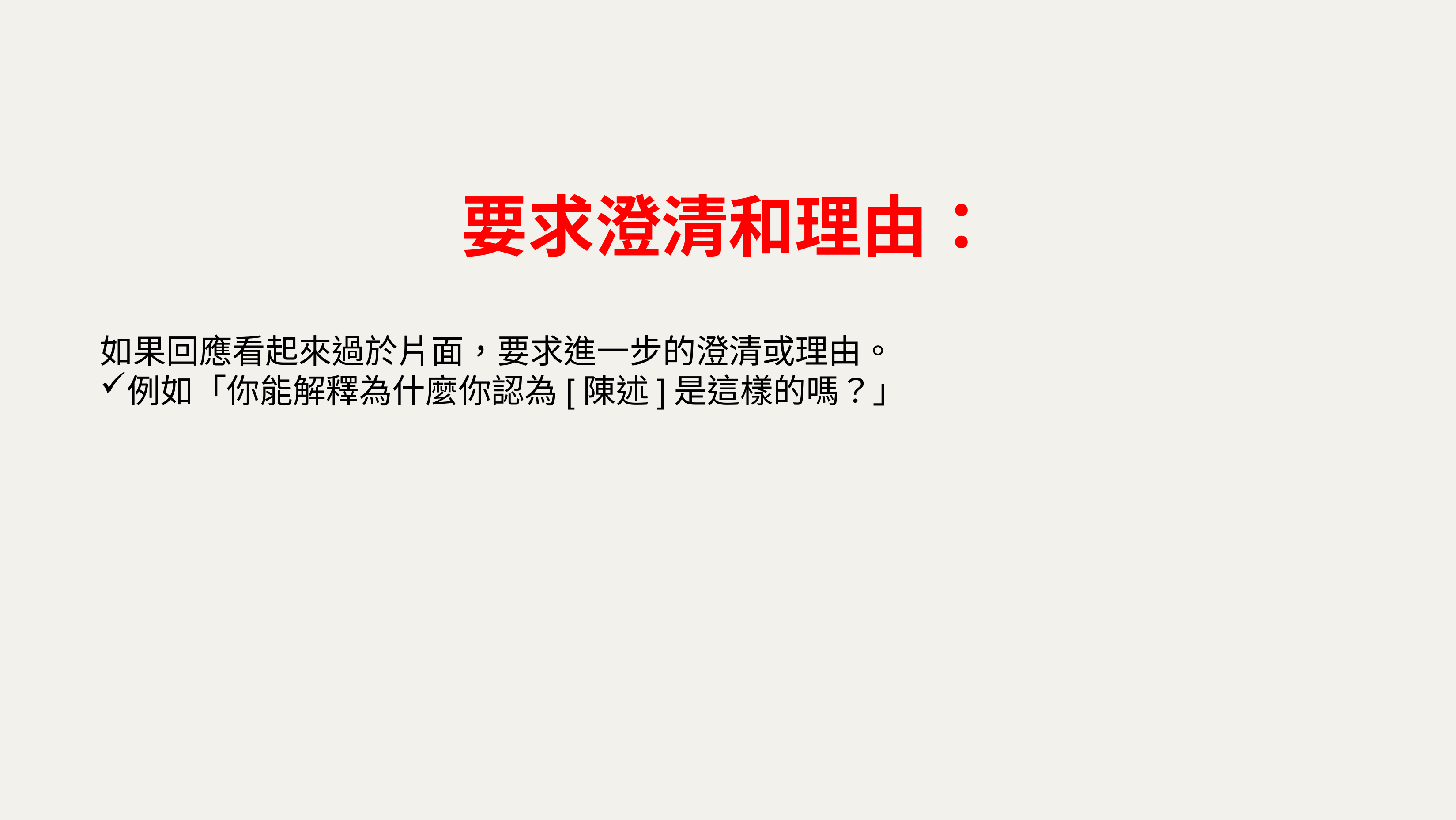

要求澄清和理由：

如果回應看起來過於片面，要求進一步的澄清或理由。
例如「你能解釋為什麼你認為[陳述]是這樣的嗎？」